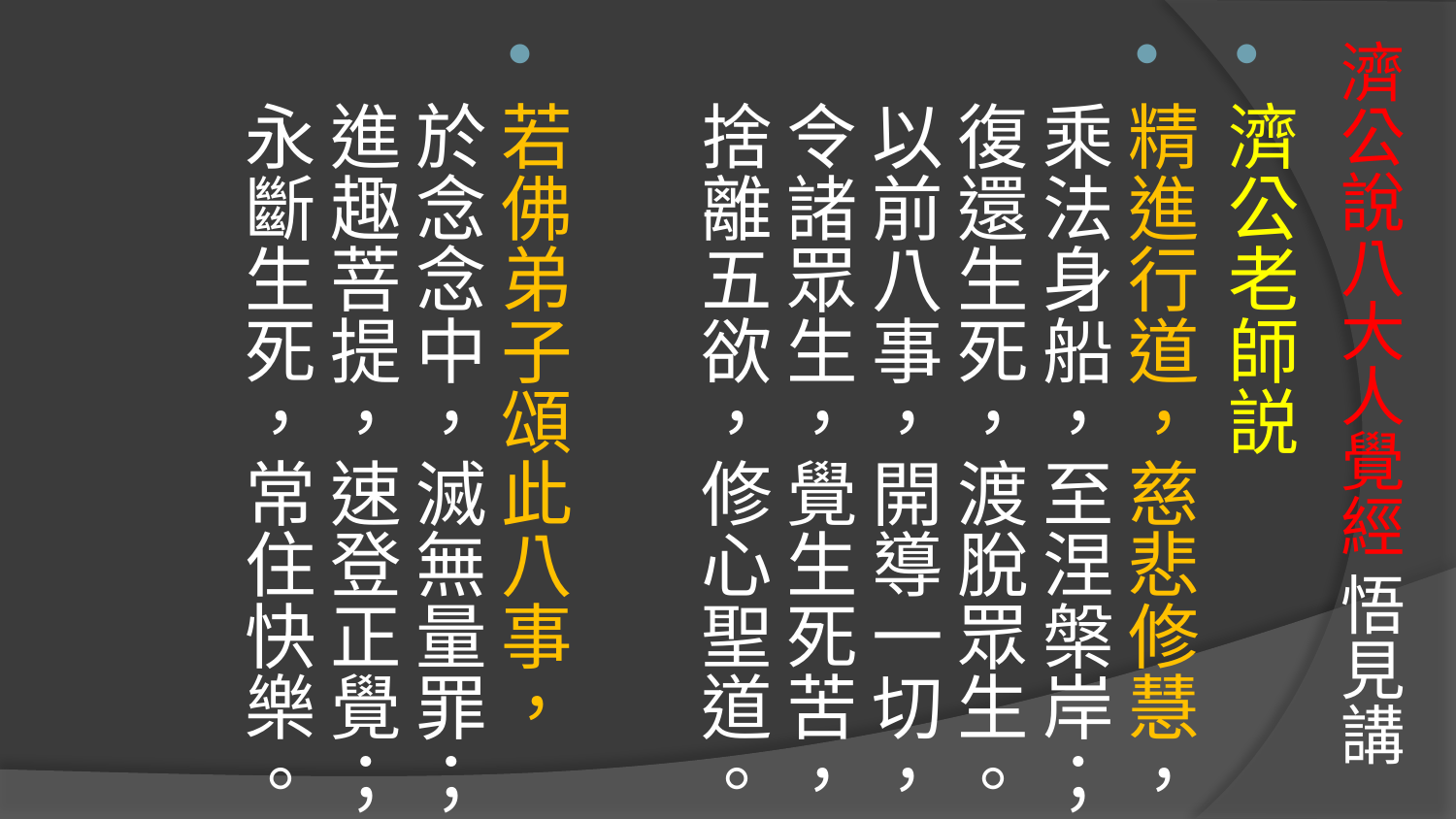

# 濟公說八大人覺經 悟見講
濟公老師説
精進行道，慈悲修慧，乘法身船，至涅槃岸；復還生死，渡脫眾生。以前八事，開導一切，令諸眾生，覺生死苦，捨離五欲，修心聖道。

若佛弟子頌此八事，於念念中，滅無量罪；進趣菩提，速登正覺；永斷生死，常住快樂。